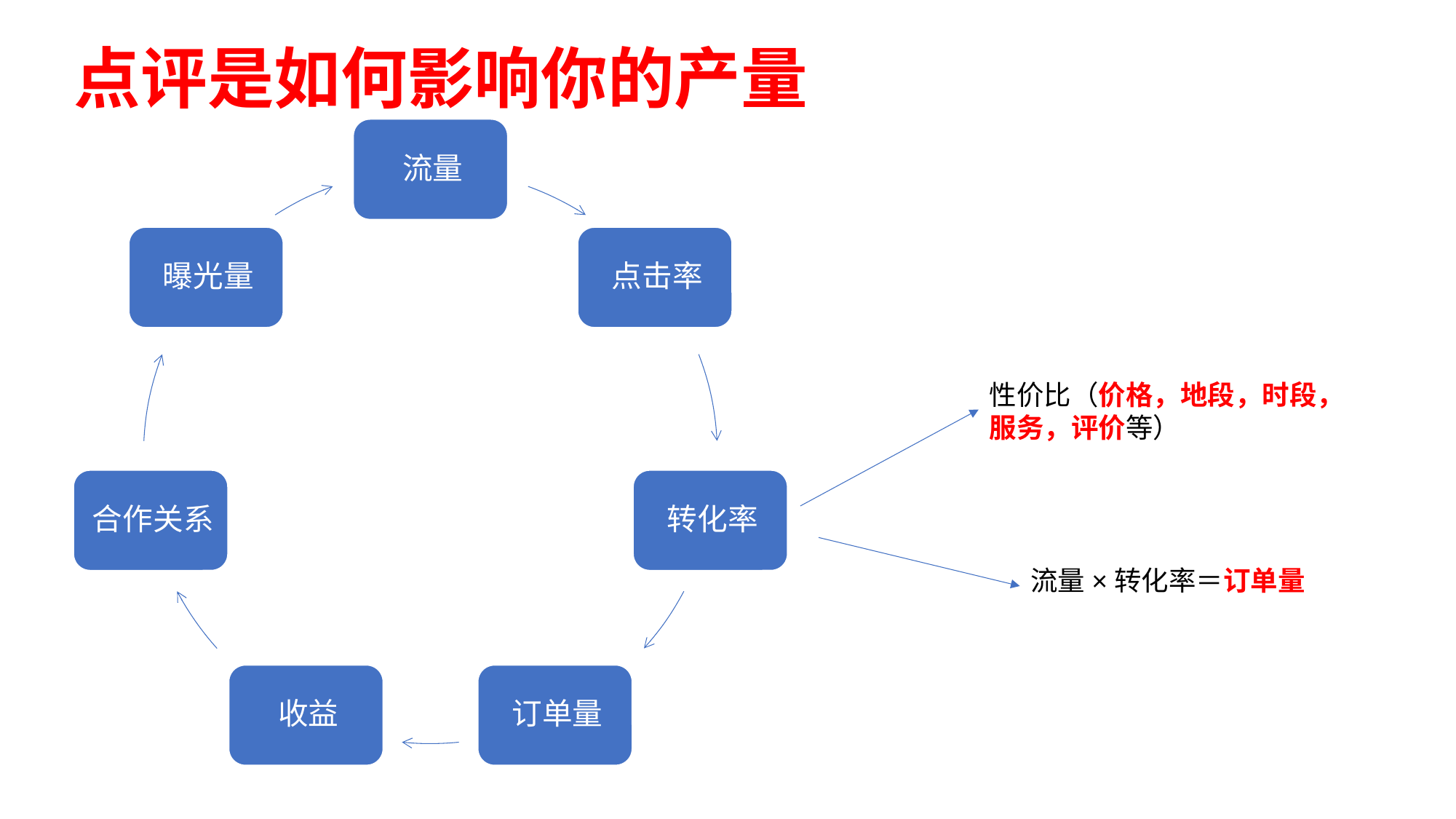

# 点评是如何影响你的产量
流量
点击率
转化率
订单量
收益
合作关系
曝光量
性价比（价格，地段，时段，服务，评价等）
流量×转化率＝订单量